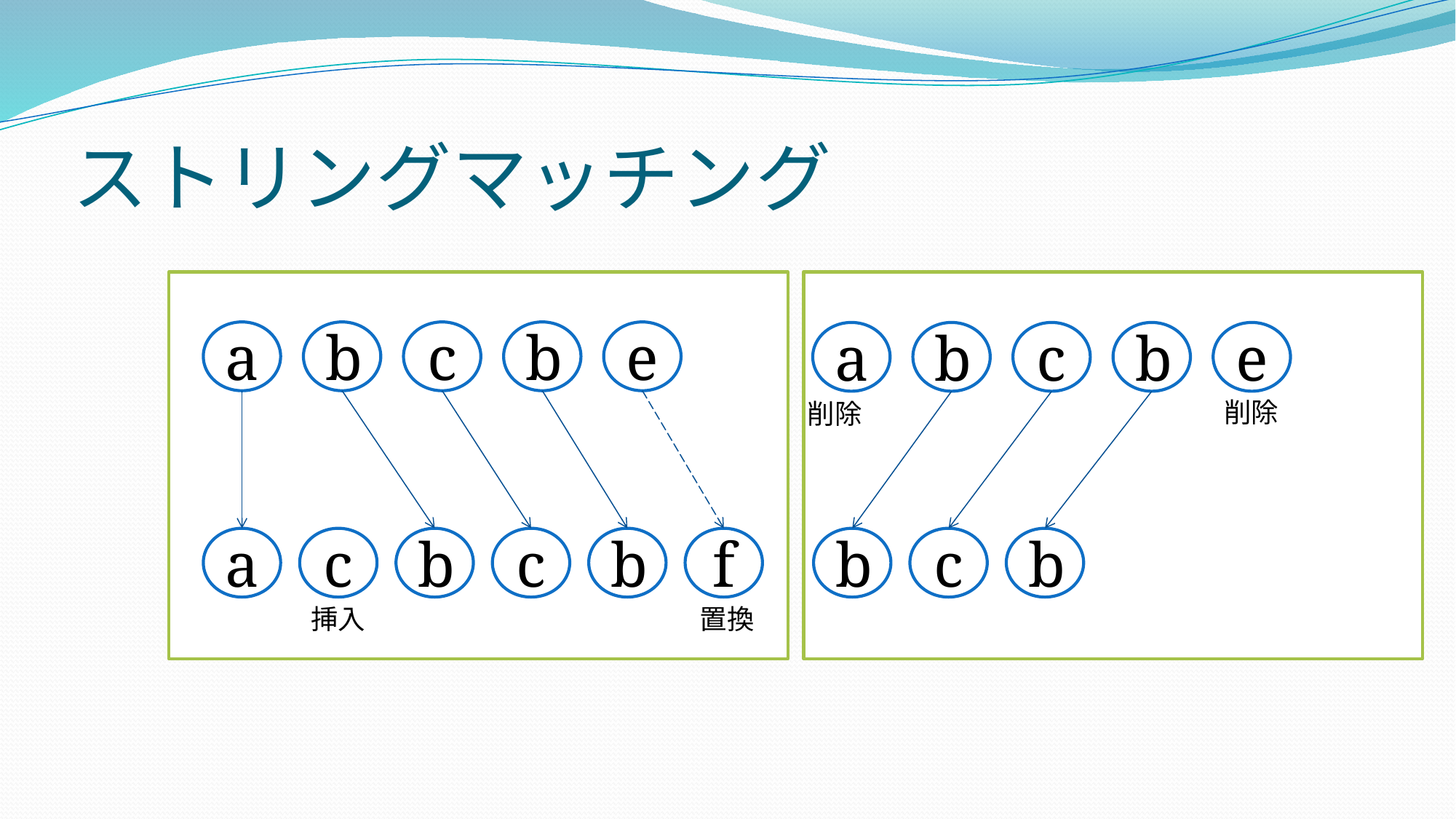

# ストリングマッチング

a
b
c
b
e
a
b
c
b
e
削除
削除
b
c
b
a
c
b
c
b
f
置換
挿入